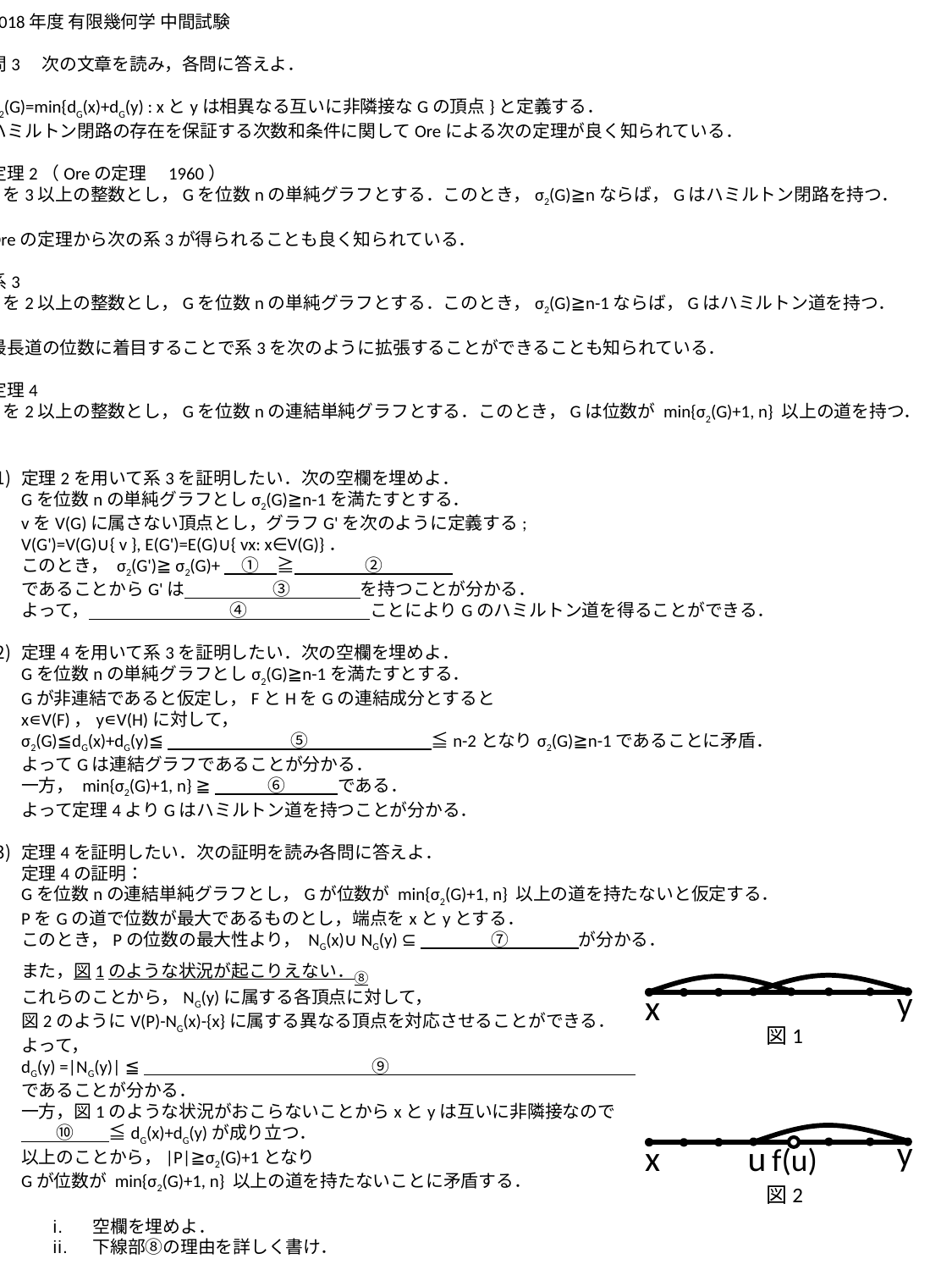

2018年度 有限幾何学 中間試験

問3　次の文章を読み，各問に答えよ．

σ2(G)=min{dG(x)+dG(y) : xとyは相異なる互いに非隣接なGの頂点}と定義する．
ハミルトン閉路の存在を保証する次数和条件に関してOreによる次の定理が良く知られている．

定理2（Oreの定理　1960）
nを3以上の整数とし，Gを位数nの単純グラフとする．このとき，σ2(G)≧nならば，Gはハミルトン閉路を持つ．

Oreの定理から次の系3が得られることも良く知られている．

系3
nを2以上の整数とし，Gを位数nの単純グラフとする．このとき，σ2(G)≧n-1ならば，Gはハミルトン道を持つ．

最長道の位数に着目することで系3を次のように拡張することができることも知られている．
定理4
nを2以上の整数とし，Gを位数nの連結単純グラフとする．このとき，Gは位数が min{σ2(G)+1, n} 以上の道を持つ．

定理2を用いて系3を証明したい．次の空欄を埋めよ．
Gを位数nの単純グラフとしσ2(G)≧n-1を満たすとする．
vをV(G)に属さない頂点とし，グラフG'を次のように定義する;
V(G')=V(G)∪{ v }, E(G')=E(G)∪{ vx: x∈V(G)}．
このとき， σ2(G')≧ σ2(G)+　①　≧　　　　②　　　　 　　 　　　　　　　　　　　　　
であることからG'は　　　　　③　　　　を持つことが分かる．
よって，　　　　　　　　④　　　　　　　ことによりGのハミルトン道を得ることができる．

定理4を用いて系3を証明したい．次の空欄を埋めよ．
Gを位数nの単純グラフとしσ2(G)≧n-1を満たすとする．
Gが非連結であると仮定し，FとHをGの連結成分とすると
x∊V(F)，y∊V(H)に対して，
σ2(G)≦dG(x)+dG(y)≦　　　　　　　⑤　　　　　　　≦n-2となりσ2(G)≧n-1であることに矛盾．
よってGは連結グラフであることが分かる．
一方， min{σ2(G)+1, n} ≧　　　⑥　　　である．
よって定理4よりGはハミルトン道を持つことが分かる．

定理4を証明したい．次の証明を読み各問に答えよ．
定理4の証明：
Gを位数nの連結単純グラフとし，Gが位数が min{σ2(G)+1, n} 以上の道を持たないと仮定する．
PをGの道で位数が最大であるものとし，端点をxとyとする．
このとき，Pの位数の最大性より， NG(x)∪ NG(y) ⊆　　　　⑦　　　　が分かる．
また，図1のような状況が起こりえない．⑧
これらのことから，NG(y)に属する各頂点に対して，
図2のようにV(P)-NG(x)-{x}に属する異なる頂点を対応させることができる．
よって，
dG(y) =|NG(y)| ≦　　　　　　　　　　　　　⑨　　　　　　　　　　　　　　　　　
であることが分かる．
一方，図1のような状況がおこらないことからxとyは互いに非隣接なので　
　　⑩　　≦dG(x)+dG(y)が成り立つ．
以上のことから，|P|≧σ2(G)+1となり
Gが位数が min{σ2(G)+1, n} 以上の道を持たないことに矛盾する．
空欄を埋めよ．
下線部⑧の理由を詳しく書け．

y

x

図1

y
x

u
f(u)
図2